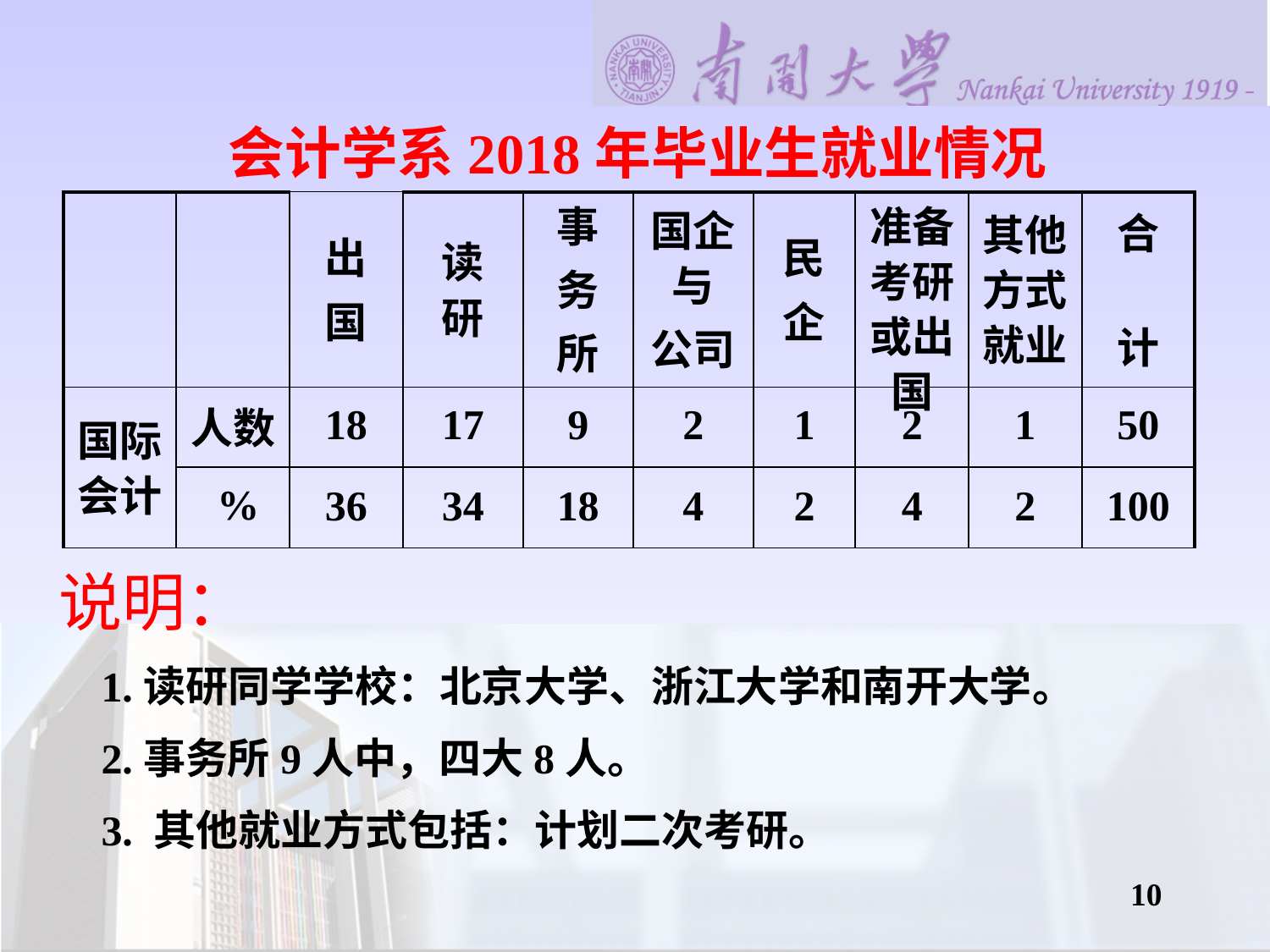

会计学系2018年毕业生就业情况
|  |  | 出 国 | 读 研 | 事 务 所 | 国企与 公司 | 民 企 | 准备考研或出国 | 其他方式就业 | 合 计 |
| --- | --- | --- | --- | --- | --- | --- | --- | --- | --- |
| 国际会计 | 人数 | 18 | 17 | 9 | 2 | 1 | 2 | 1 | 50 |
|  | % | 36 | 34 | 18 | 4 | 2 | 4 | 2 | 100 |
说明：
    1.读研同学学校：北京大学、浙江大学和南开大学。
    2.事务所9人中，四大8人。
    3. 其他就业方式包括：计划二次考研。
10